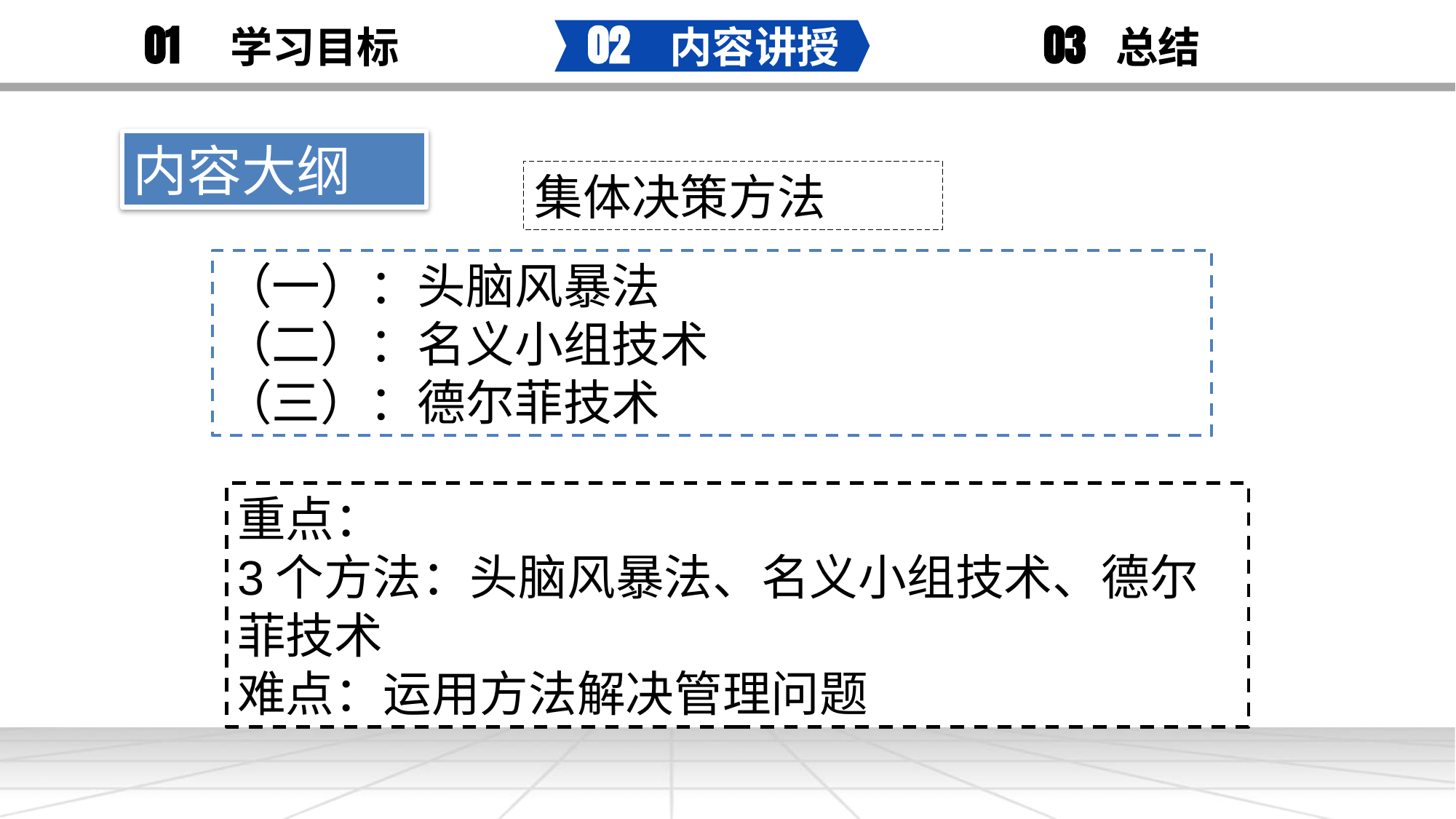

02   内容讲授
03  总结
01    学习目标

内容大纲
集体决策方法
（一）：头脑风暴法
（二）：名义小组技术
（三）：德尔菲技术
重点：
3个方法：头脑风暴法、名义小组技术、德尔菲技术
难点：运用方法解决管理问题